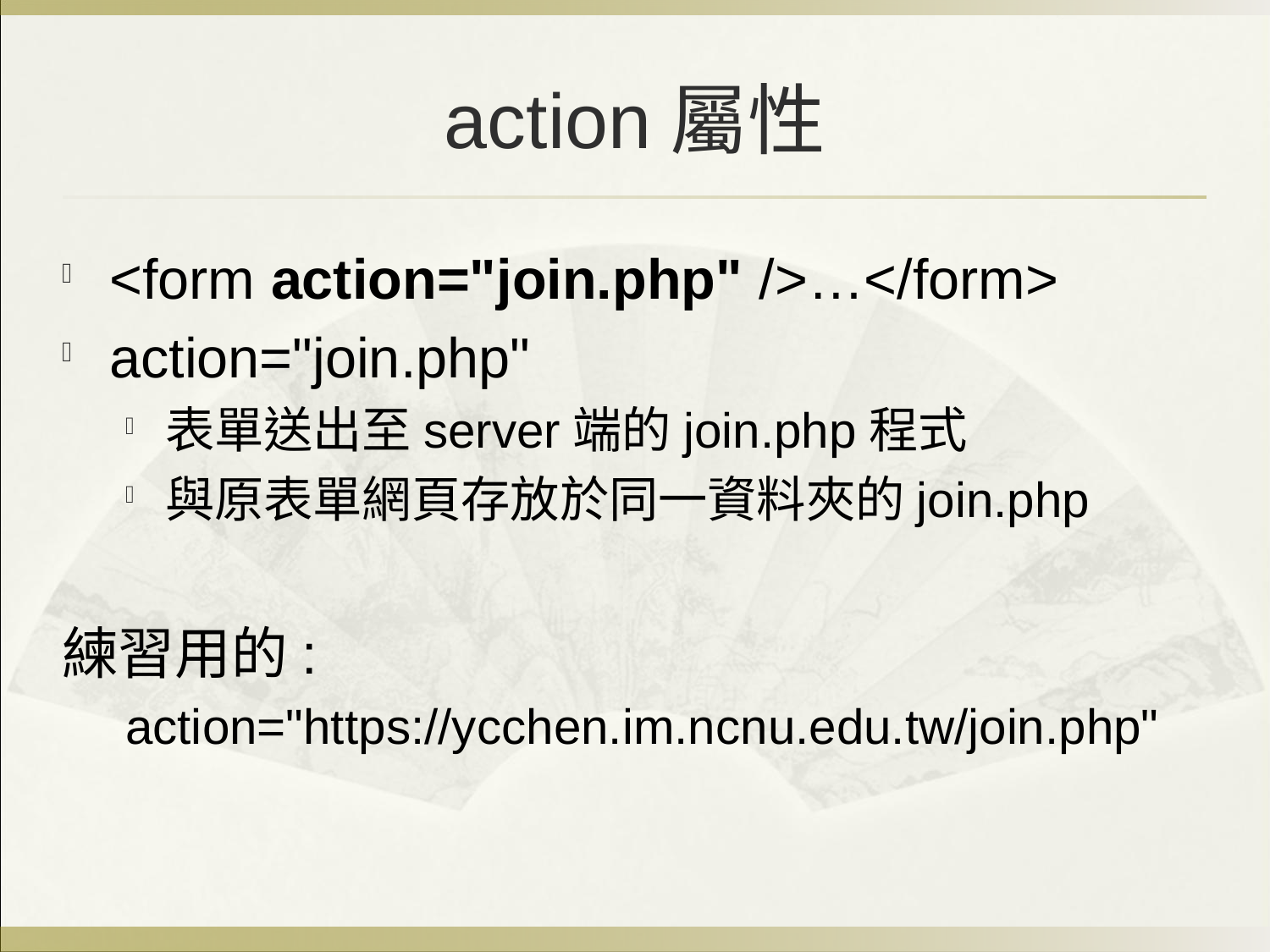

# action屬性
<form action="join.php" />…</form>
action="join.php"
表單送出至server端的join.php程式
與原表單網頁存放於同一資料夾的join.php

練習用的:
action="https://ycchen.im.ncnu.edu.tw/join.php"